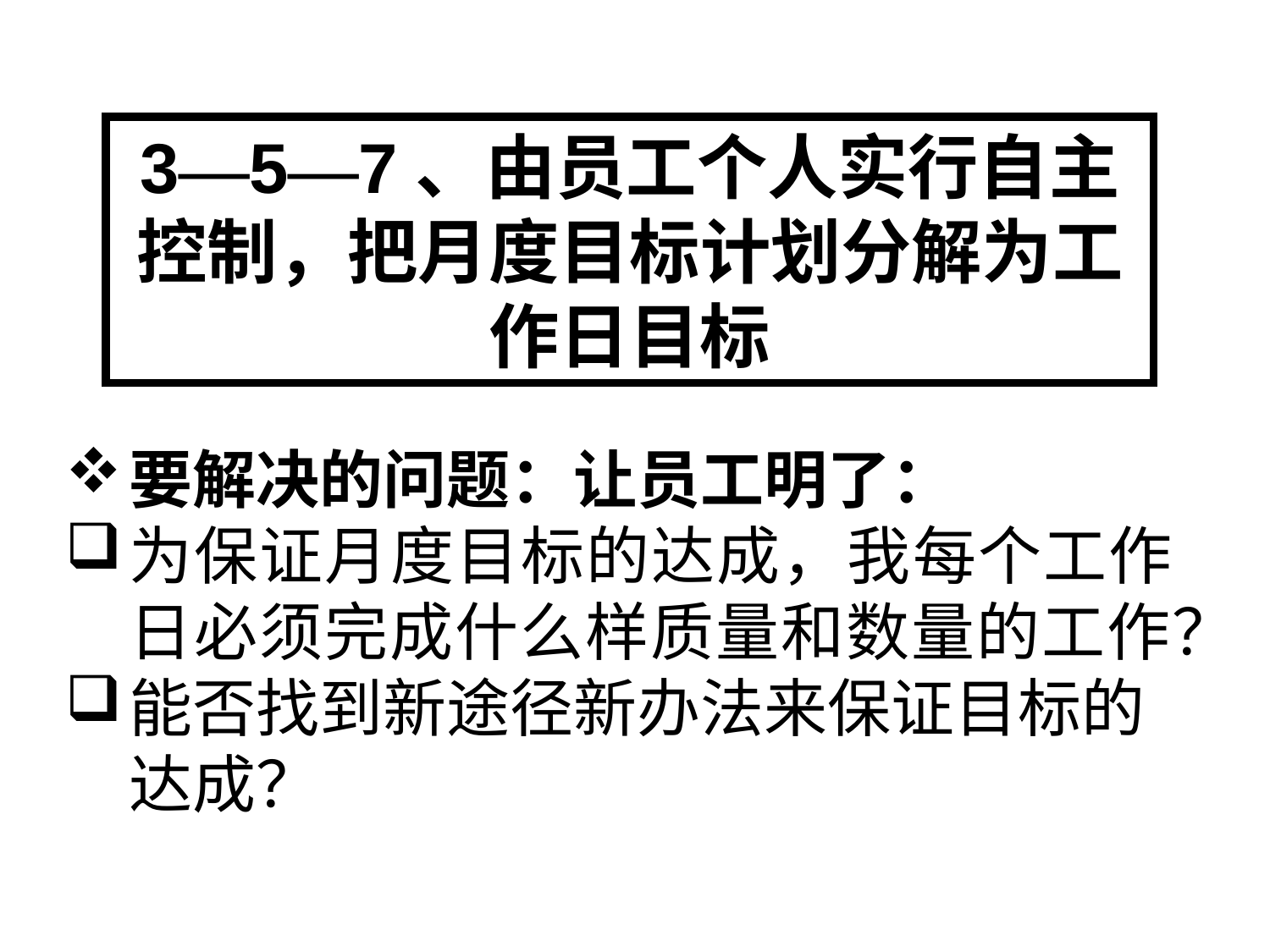

3—5—7、由员工个人实行自主控制，把月度目标计划分解为工作日目标
要解决的问题：让员工明了：
为保证月度目标的达成，我每个工作日必须完成什么样质量和数量的工作？
能否找到新途径新办法来保证目标的达成？